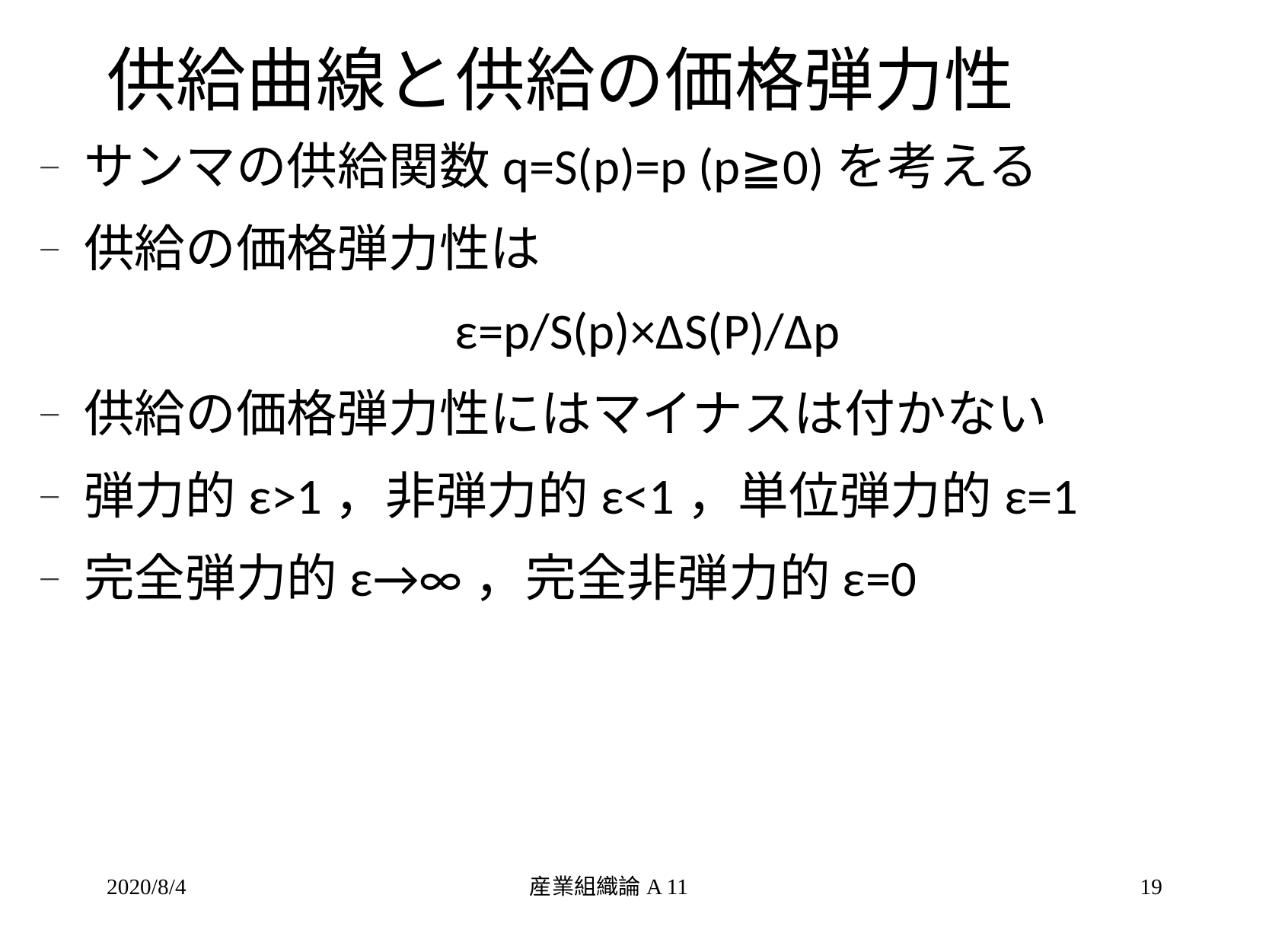

# 供給曲線と供給の価格弾力性
サンマの供給関数q=S(p)=p (p≧0)を考える
供給の価格弾力性は
ε=p/S(p)×ΔS(P)/Δp
供給の価格弾力性にはマイナスは付かない
弾力的ε>1，非弾力的ε<1，単位弾力的ε=1
完全弾力的ε→∞，完全非弾力的ε=0

2020/8/4
産業組織論A 11
19